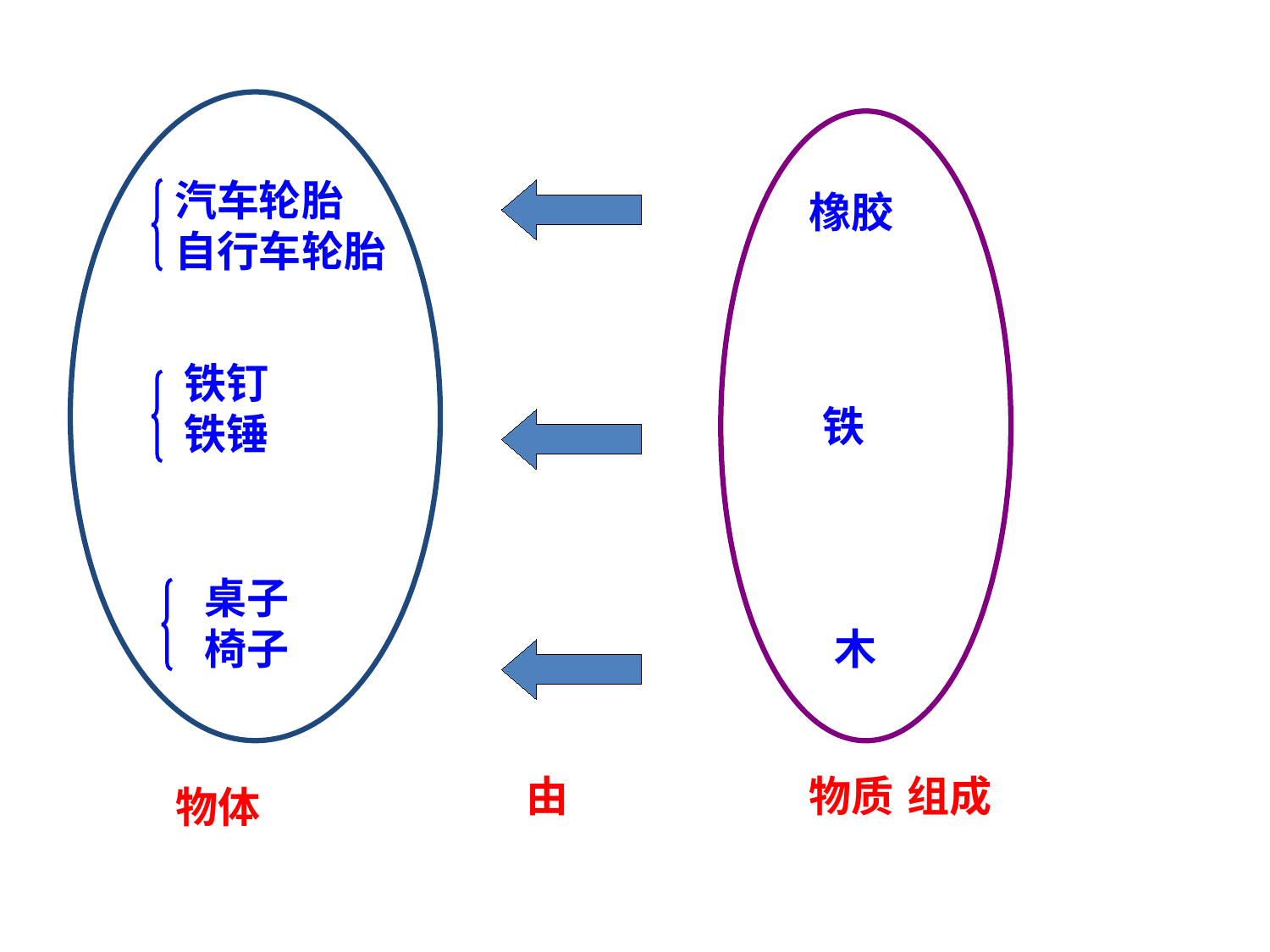

汽车轮胎
自行车轮胎

橡胶
铁钉
铁锤

铁

桌子
椅子

木

由
物质
组成
物体